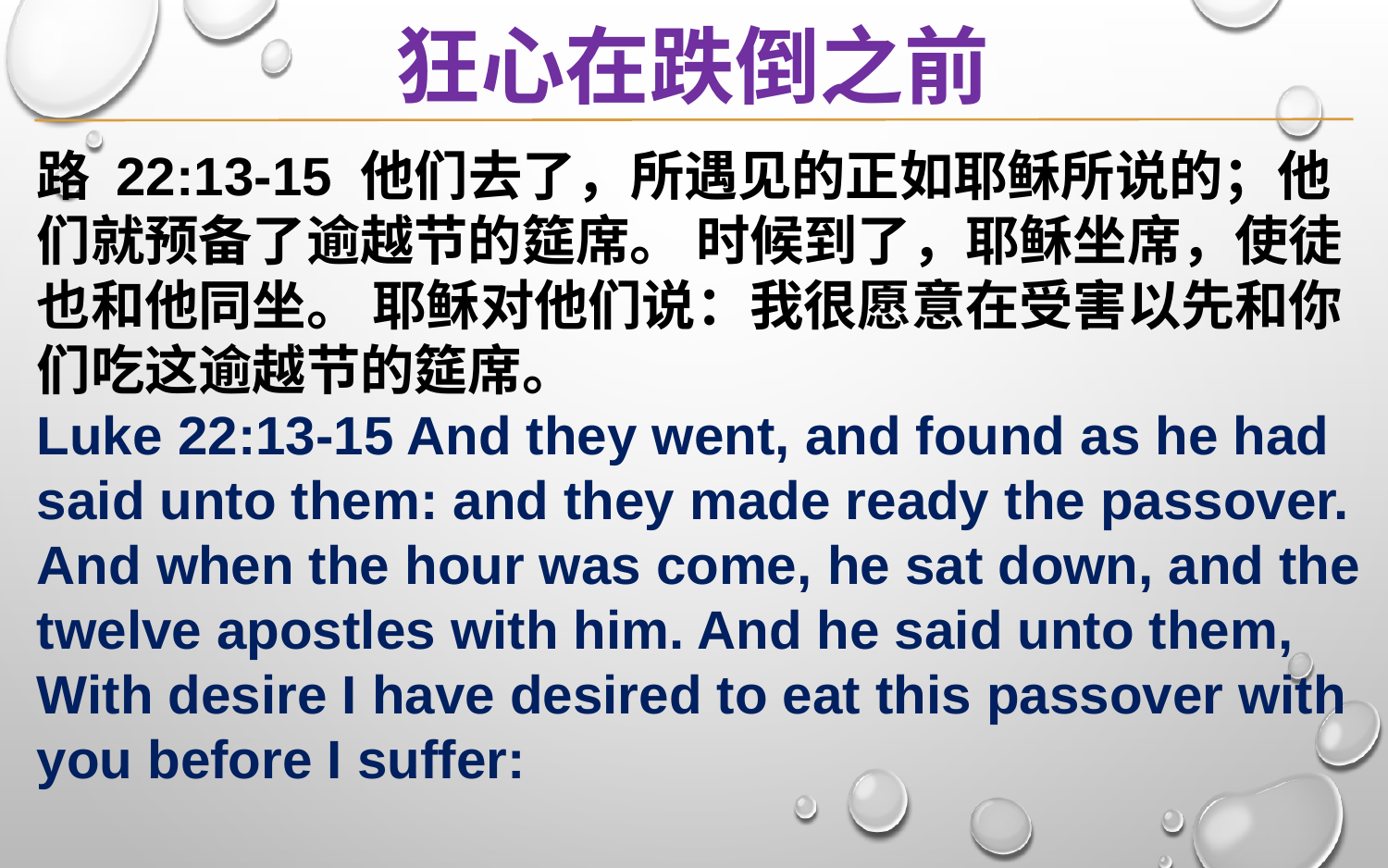

狂心在跌倒之前
路 22:13-15 他们去了，所遇见的正如耶稣所说的；他们就预备了逾越节的筵席。 时候到了，耶稣坐席，使徒也和他同坐。 耶稣对他们说：我很愿意在受害以先和你们吃这逾越节的筵席。
Luke 22:13-15 And they went, and found as he had said unto them: and they made ready the passover. And when the hour was come, he sat down, and the twelve apostles with him. And he said unto them, With desire I have desired to eat this passover with you before I suffer: